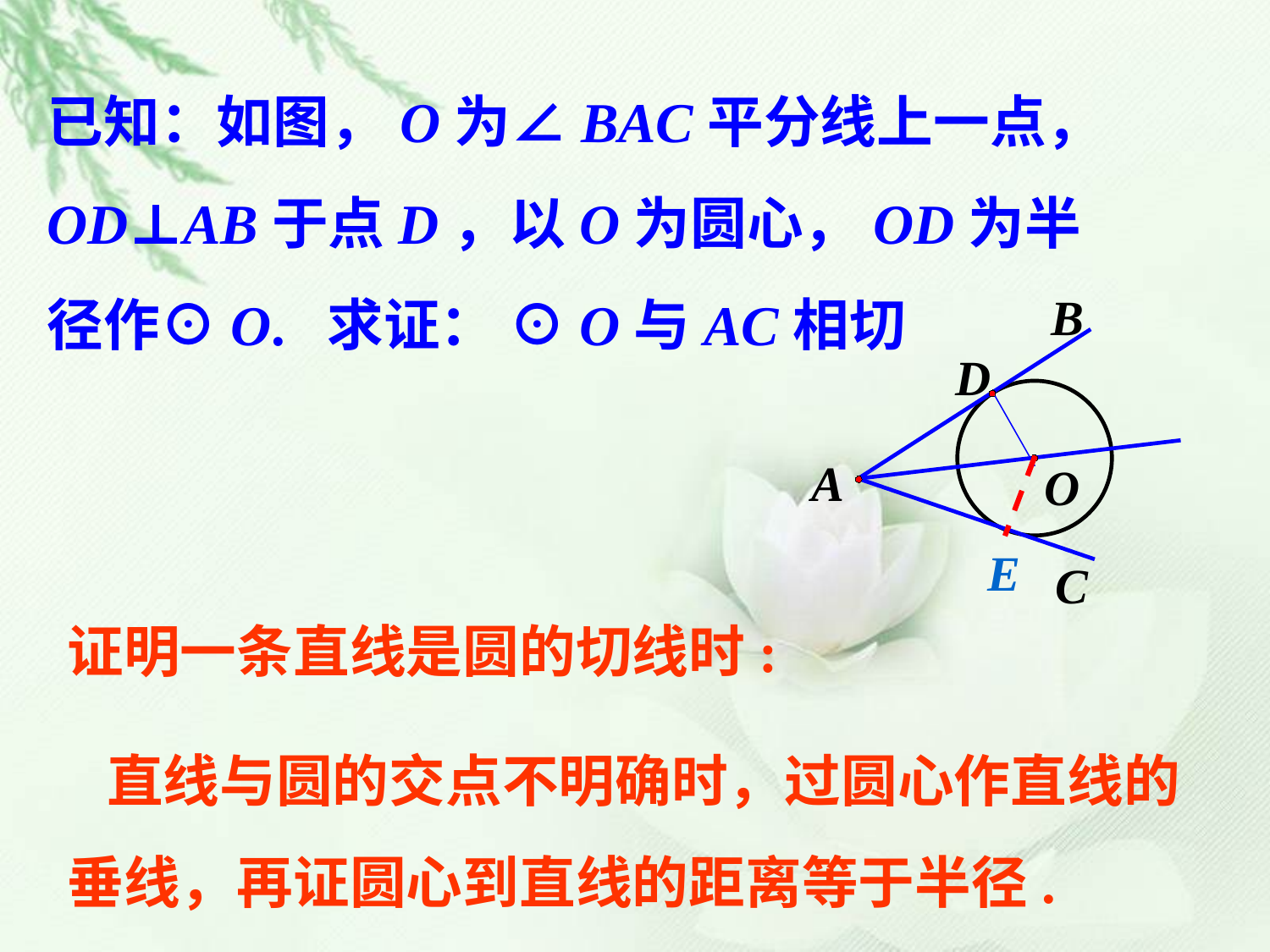

已知：如图，O为∠BAC平分线上一点，OD⊥AB于点D，以O为圆心，OD为半径作⊙O.  求证： ⊙O与AC相切
B

D

A

O

C

E
证明一条直线是圆的切线时:
  直线与圆的交点不明确时，过圆心作直线的垂线，再证圆心到直线的距离等于半径.（d=r)